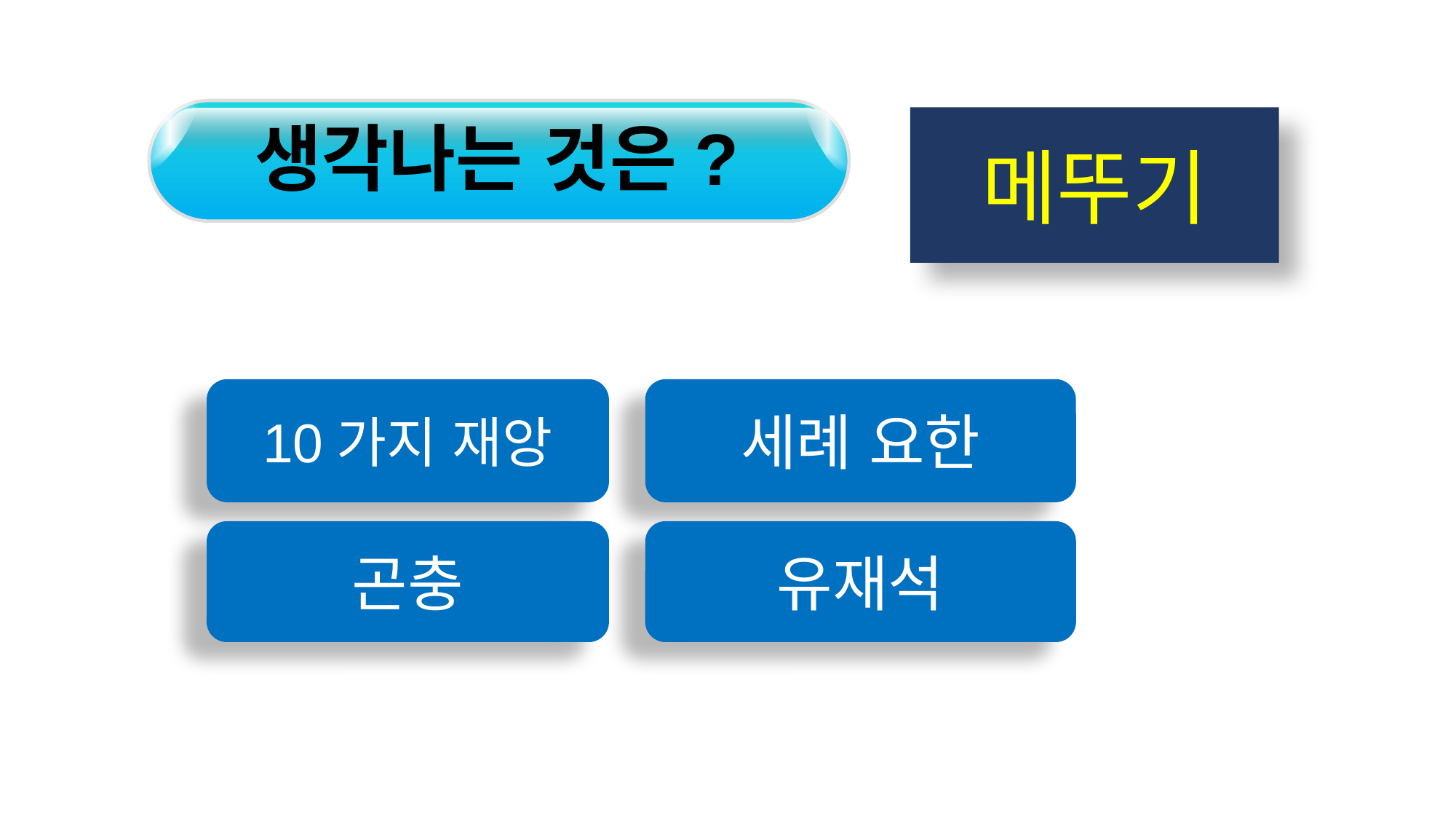

생각나는 것은?
메뚜기
10가지 재앙
세례 요한
곤충
유재석